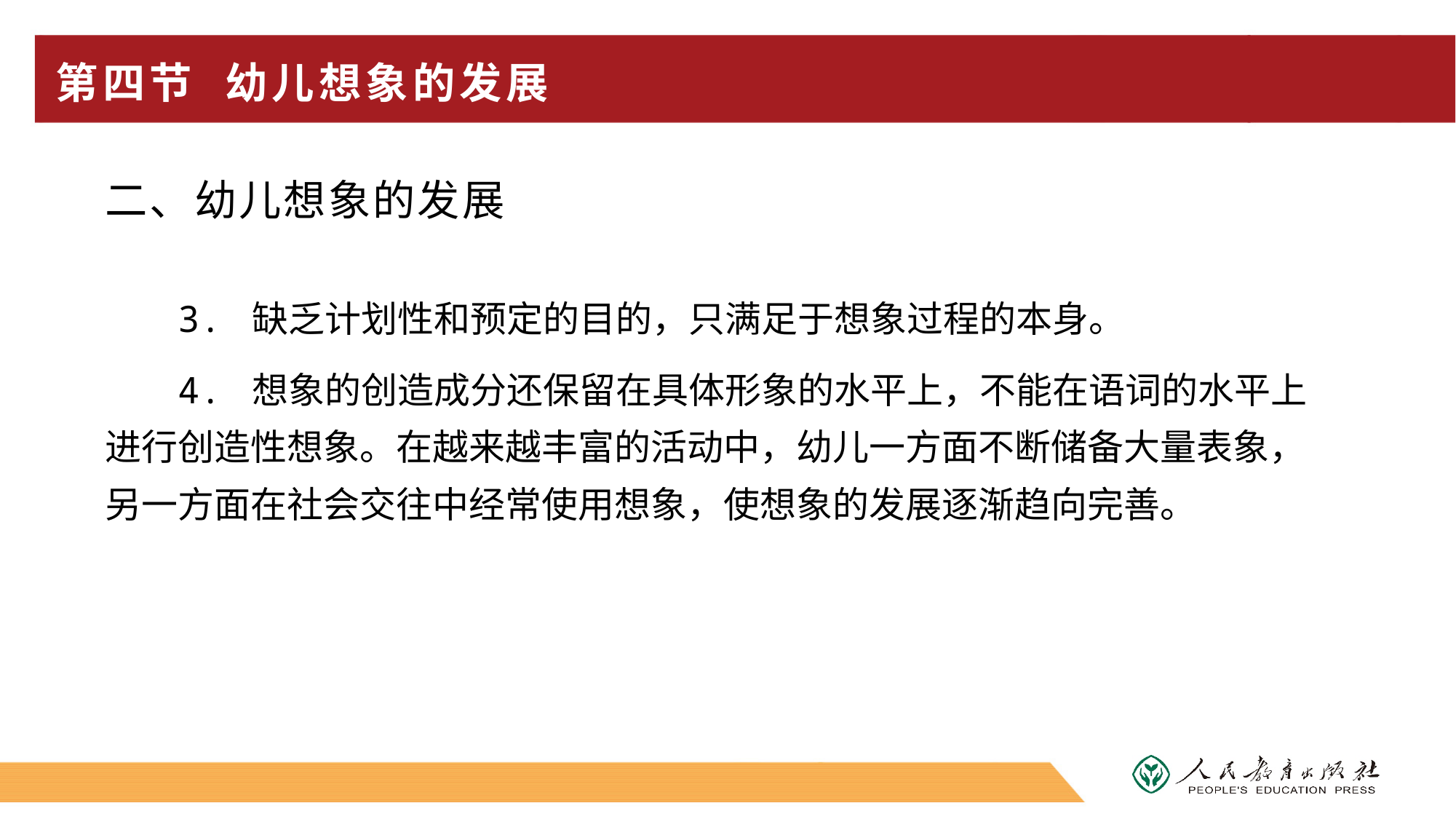

# 第四节  幼儿想象的发展
二、幼儿想象的发展
3. 缺乏计划性和预定的目的，只满足于想象过程的本身。
4. 想象的创造成分还保留在具体形象的水平上，不能在语词的水平上进行创造性想象。在越来越丰富的活动中，幼儿一方面不断储备大量表象，另一方面在社会交往中经常使用想象，使想象的发展逐渐趋向完善。